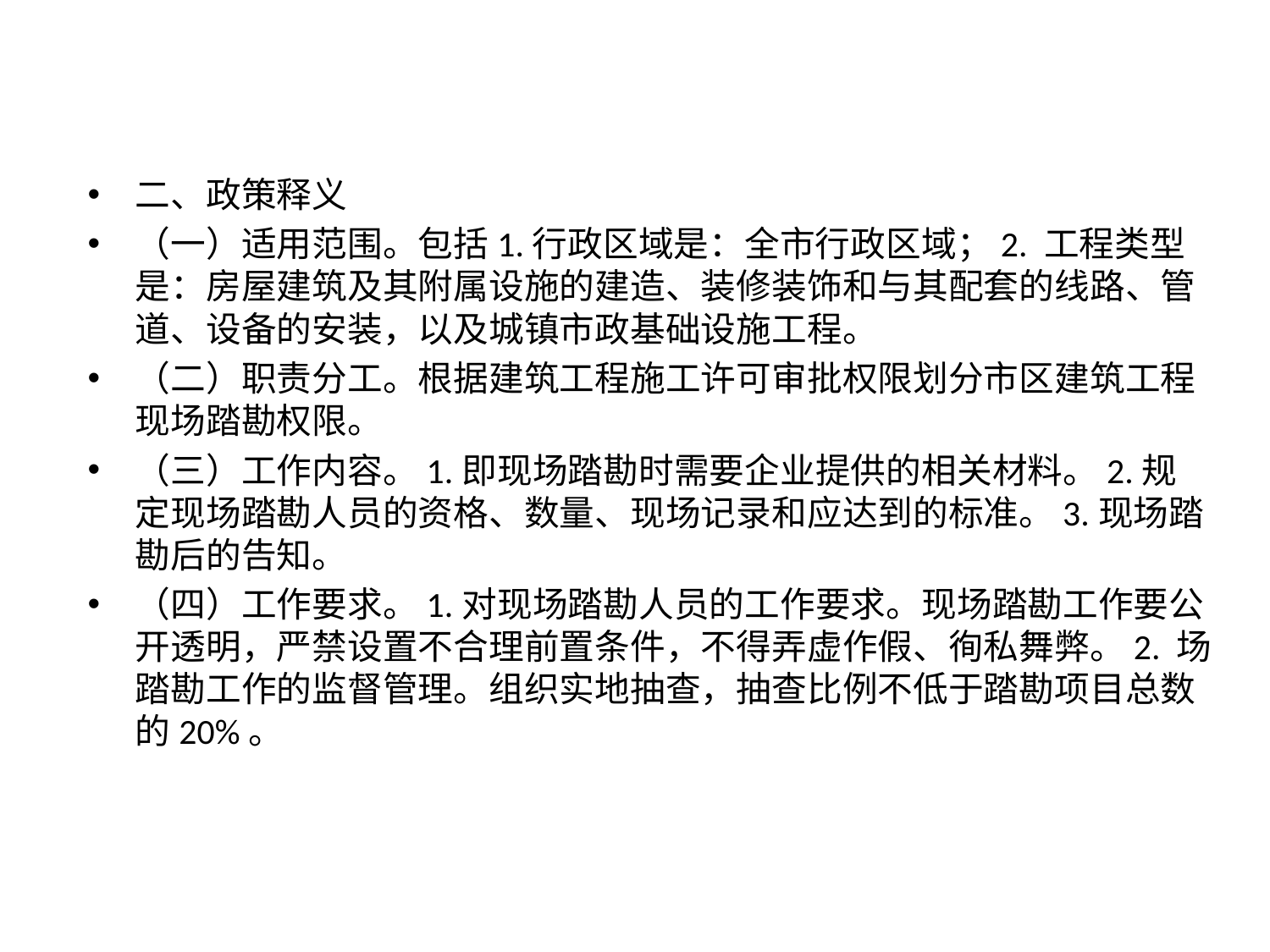

二、政策释义
（一）适用范围。包括1.行政区域是：全市行政区域；2. 工程类型是：房屋建筑及其附属设施的建造、装修装饰和与其配套的线路、管道、设备的安装，以及城镇市政基础设施工程。
（二）职责分工。根据建筑工程施工许可审批权限划分市区建筑工程现场踏勘权限。
（三）工作内容。1.即现场踏勘时需要企业提供的相关材料。2.规定现场踏勘人员的资格、数量、现场记录和应达到的标准。3.现场踏勘后的告知。
（四）工作要求。1.对现场踏勘人员的工作要求。现场踏勘工作要公开透明，严禁设置不合理前置条件，不得弄虚作假、徇私舞弊。2. 场踏勘工作的监督管理。组织实地抽查，抽查比例不低于踏勘项目总数的20%。